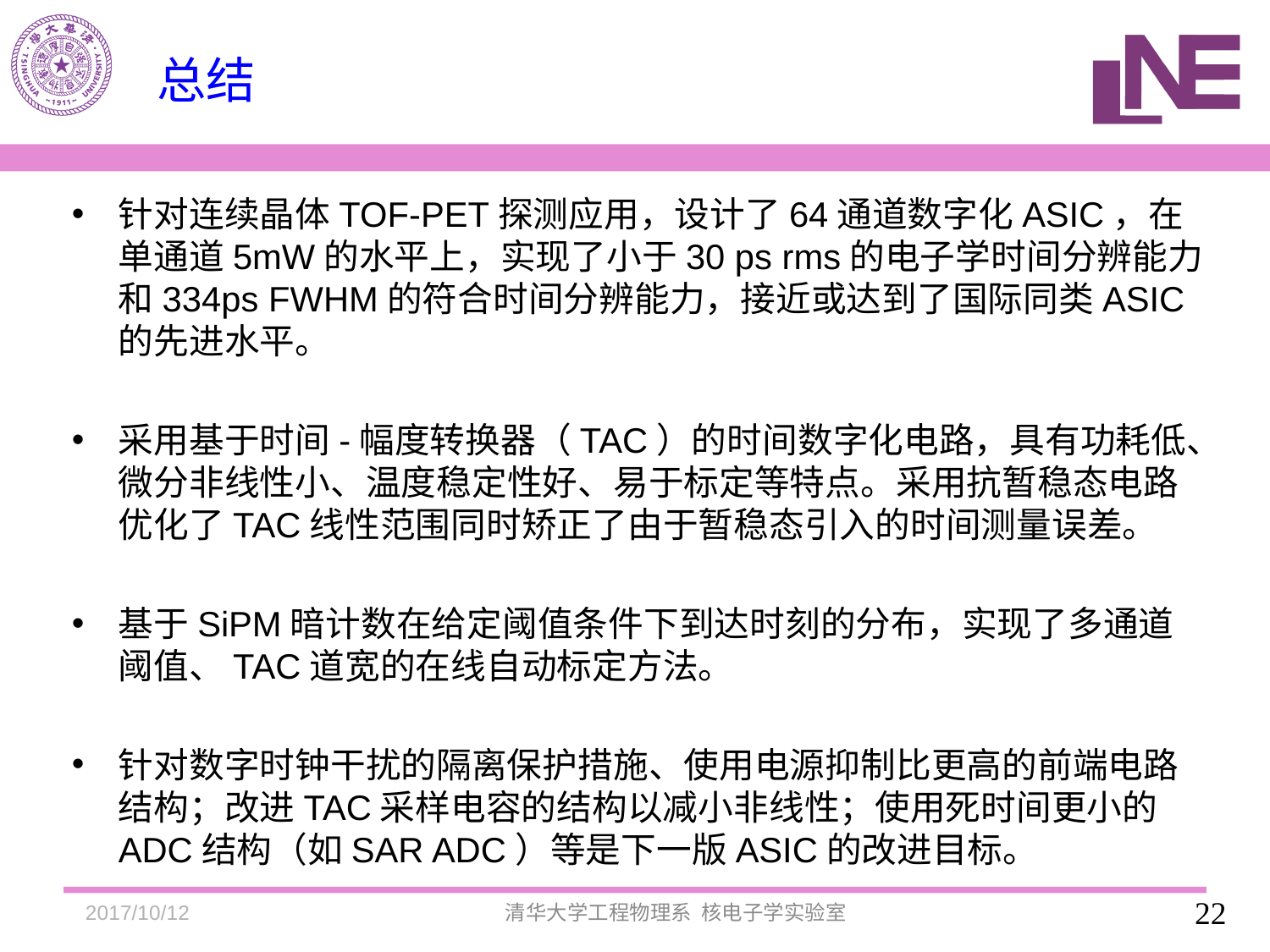

# 总结
针对连续晶体TOF-PET探测应用，设计了64通道数字化ASIC，在单通道5mW的水平上，实现了小于30 ps rms的电子学时间分辨能力和334ps FWHM的符合时间分辨能力，接近或达到了国际同类ASIC的先进水平。

采用基于时间-幅度转换器（TAC）的时间数字化电路，具有功耗低、微分非线性小、温度稳定性好、易于标定等特点。采用抗暂稳态电路优化了TAC线性范围同时矫正了由于暂稳态引入的时间测量误差。

基于SiPM暗计数在给定阈值条件下到达时刻的分布，实现了多通道阈值、TAC道宽的在线自动标定方法。

针对数字时钟干扰的隔离保护措施、使用电源抑制比更高的前端电路结构；改进TAC采样电容的结构以减小非线性；使用死时间更小的ADC结构（如SAR ADC）等是下一版ASIC的改进目标。
2017/10/12
22